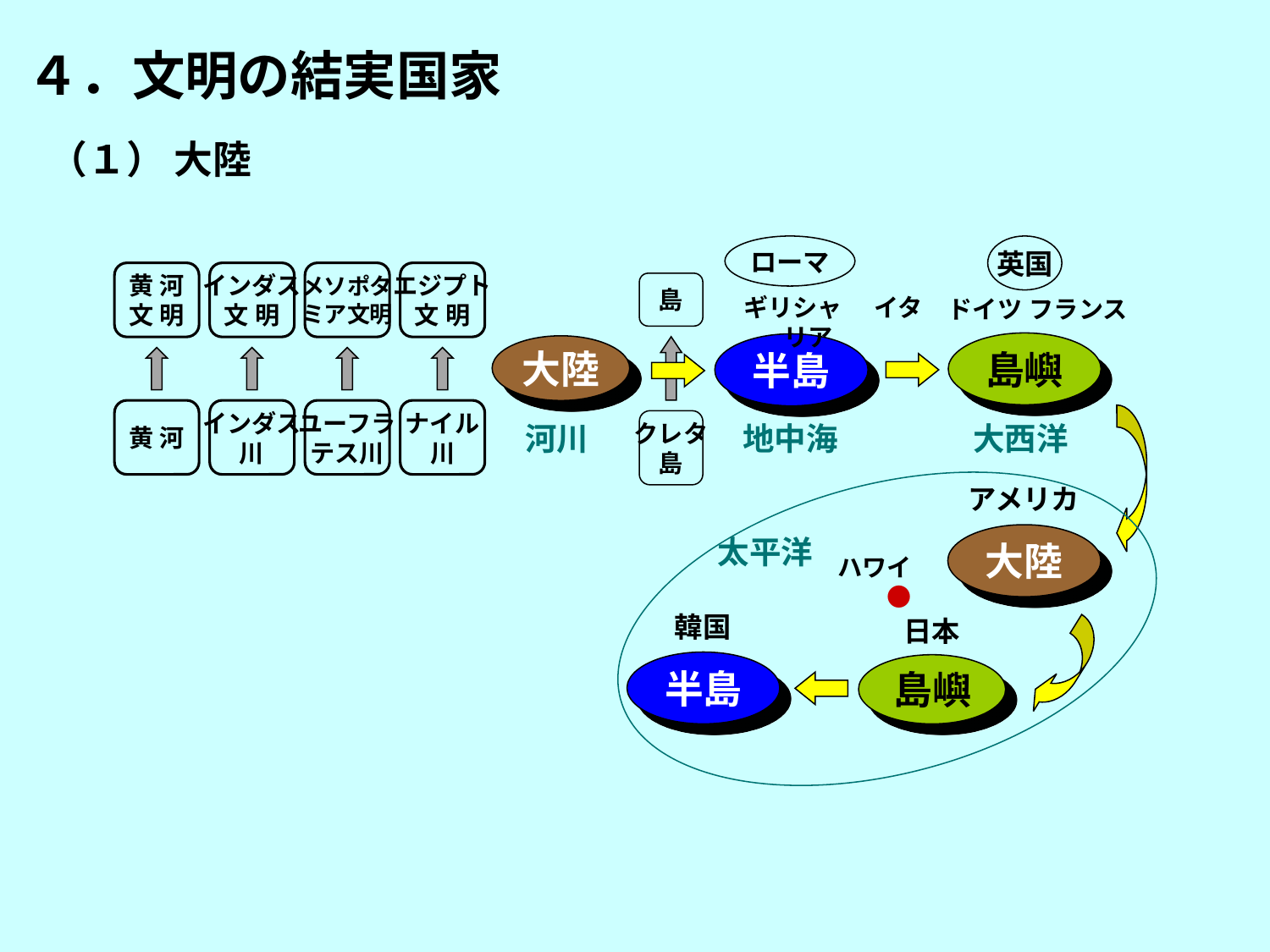

４．文明の結実国家

（１） 大陸
ローマ
英国
黄 河
文 明
インダス
文 明
メソポタ
ミア文明
エジプト
文 明
島
　　ギリシャ 　イタリア
ドイツ フランス
島嶼
半島
大陸

黄 河
インダス
川
ユーフラ
テス川
ナイル
川
クレタ
島
河川
地中海
大西洋

アメリカ

大陸
太平洋
ハワイ
　　●
韓国
日本
半島

島嶼